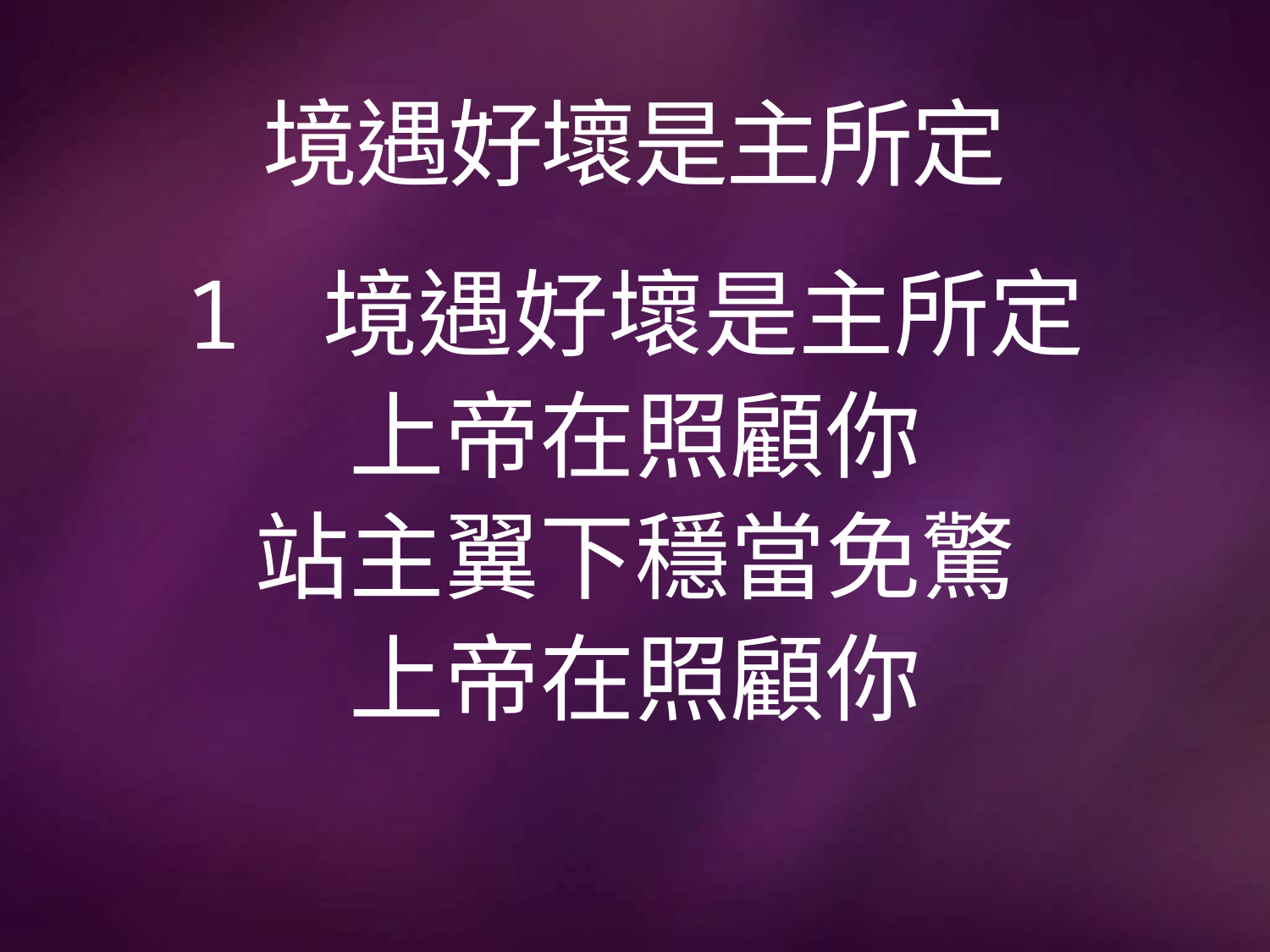

# 境遇好壞是主所定
1 境遇好壞是主所定
上帝在照顧你
站主翼下穩當免驚
上帝在照顧你